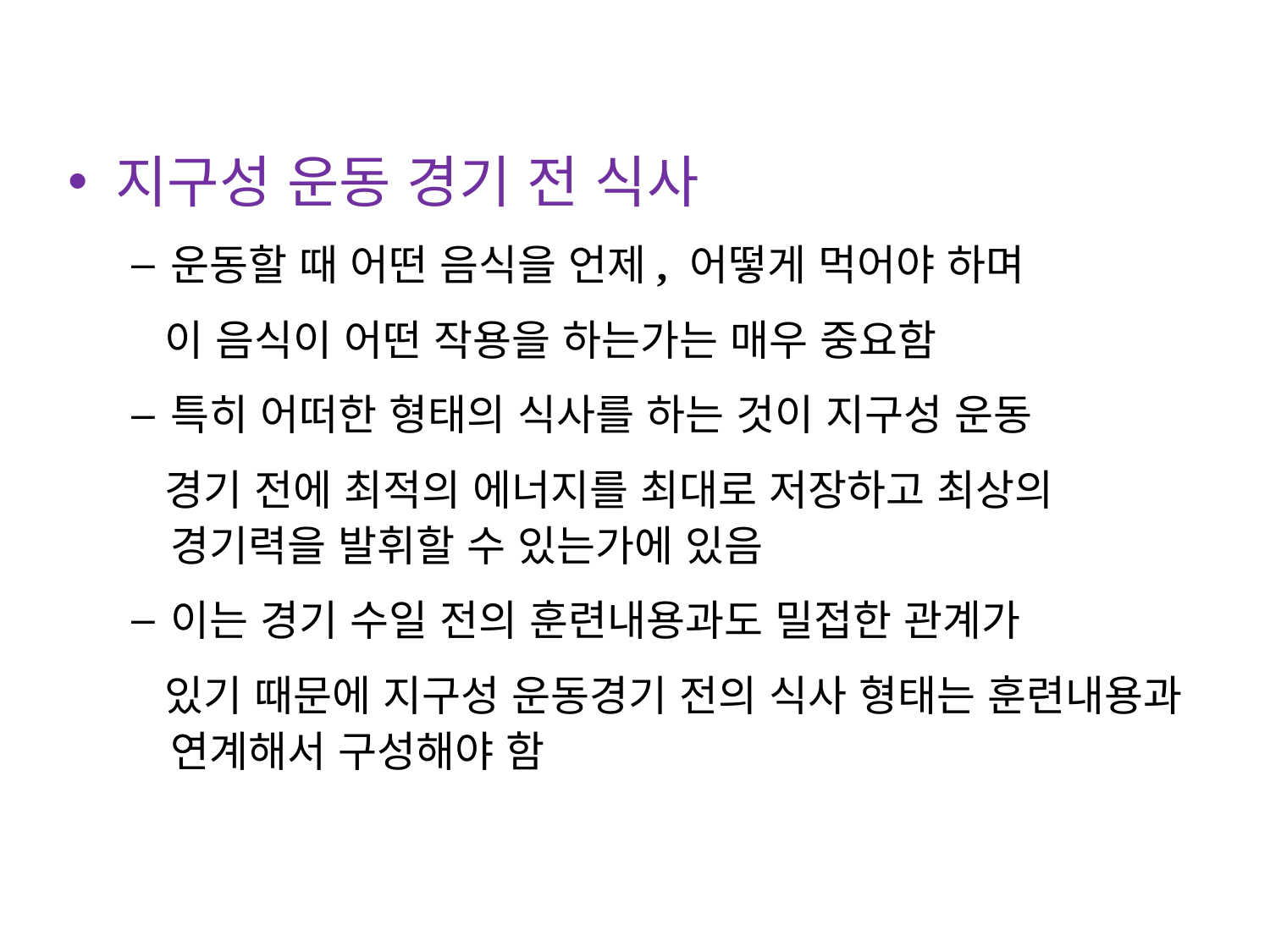

지구성 운동 경기 전 식사
운동할 때 어떤 음식을 언제, 어떻게 먹어야 하며
  이 음식이 어떤 작용을 하는가는 매우 중요함
특히 어떠한 형태의 식사를 하는 것이 지구성 운동
  경기 전에 최적의 에너지를 최대로 저장하고 최상의 경기력을 발휘할 수 있는가에 있음
이는 경기 수일 전의 훈련내용과도 밀접한 관계가
  있기 때문에 지구성 운동경기 전의 식사 형태는 훈련내용과 연계해서 구성해야 함